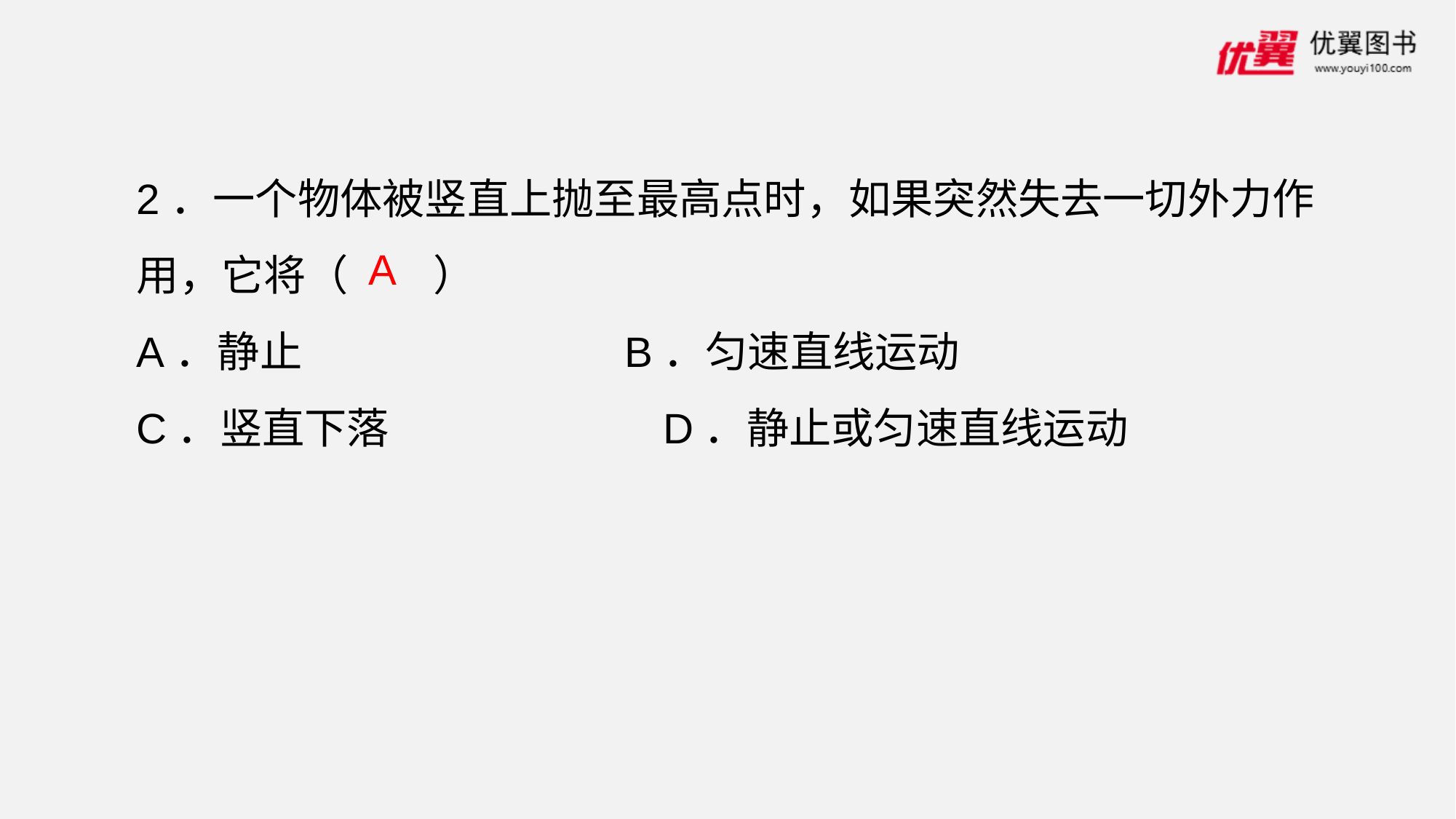

2．一个物体被竖直上抛至最高点时，如果突然失去一切外力作用，它将（　　）
A．静止                                 B．匀速直线运动
C．竖直下落	                    D．静止或匀速直线运动
A